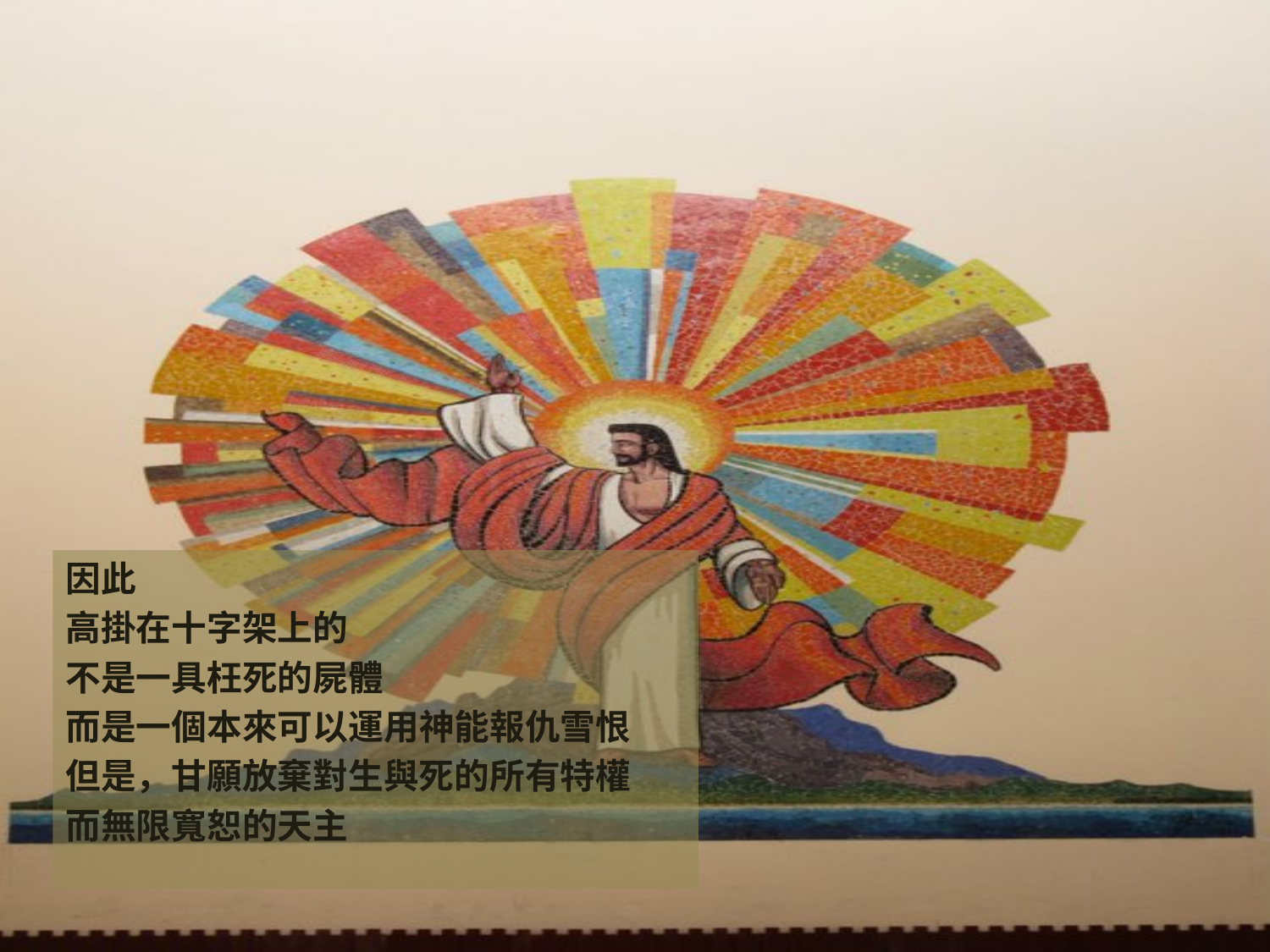

因此
高掛在十字架上的
不是一具枉死的屍體
而是一個本來可以運用神能報仇雪恨
但是，甘願放棄對生與死的所有特權
而無限寬恕的天主